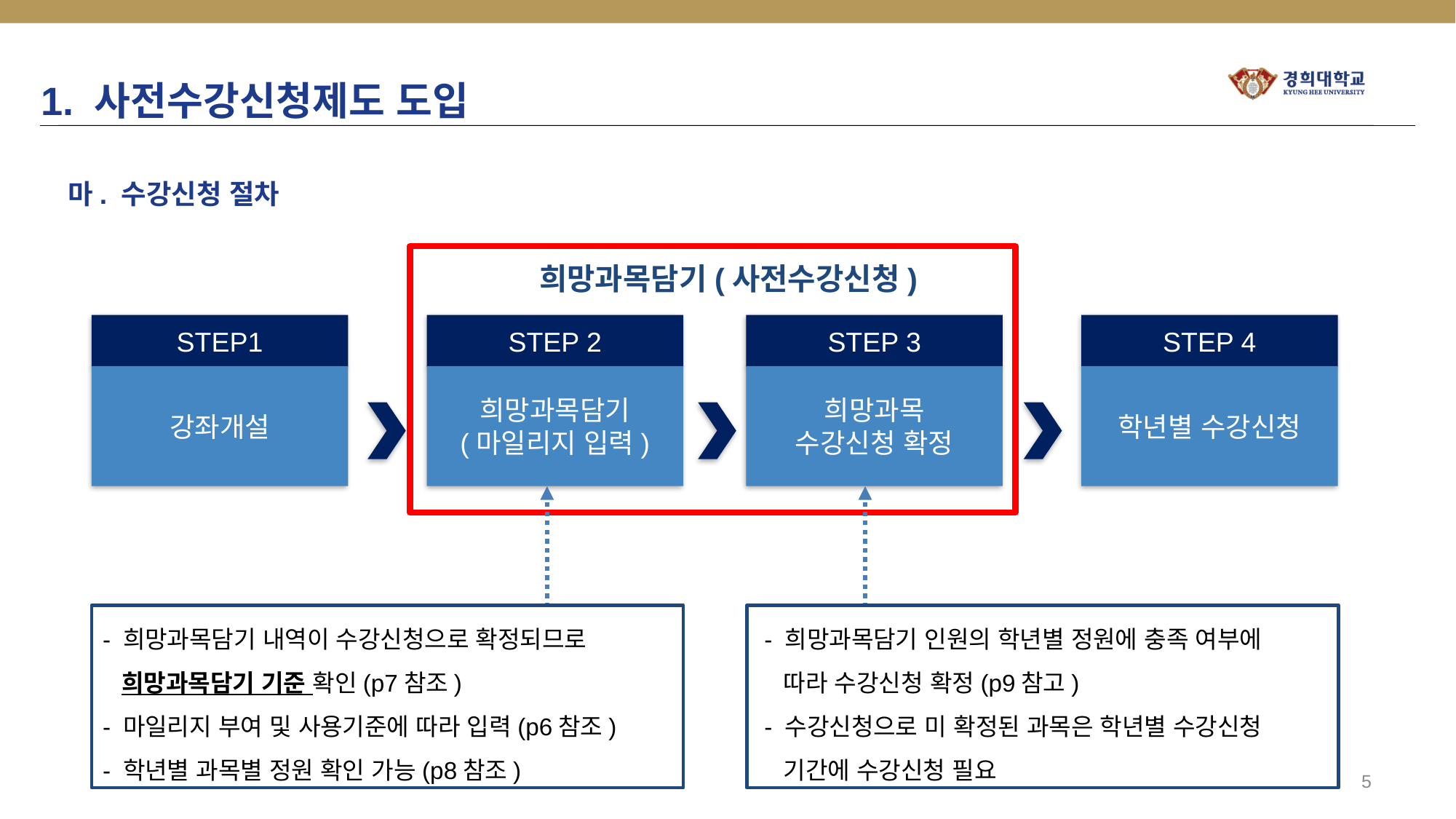

1. 사전수강신청제도 도입
마. 수강신청 절차

희망과목담기(사전수강신청)
STEP1
STEP 2
STEP 3
STEP 4
강좌개설
희망과목담기
(마일리지 입력)
희망과목
수강신청 확정
학년별 수강신청

 - 희망과목담기 내역이 수강신청으로 확정되므로
   희망과목담기 기준 확인(p7참조)
 - 마일리지 부여 및 사용기준에 따라 입력(p6참조)
 - 학년별 과목별 정원 확인 가능(p8참조)
 - 희망과목담기 인원의 학년별 정원에 충족 여부에
   따라 수강신청 확정(p9참고)
 - 수강신청으로 미 확정된 과목은 학년별 수강신청
   기간에 수강신청 필요
5